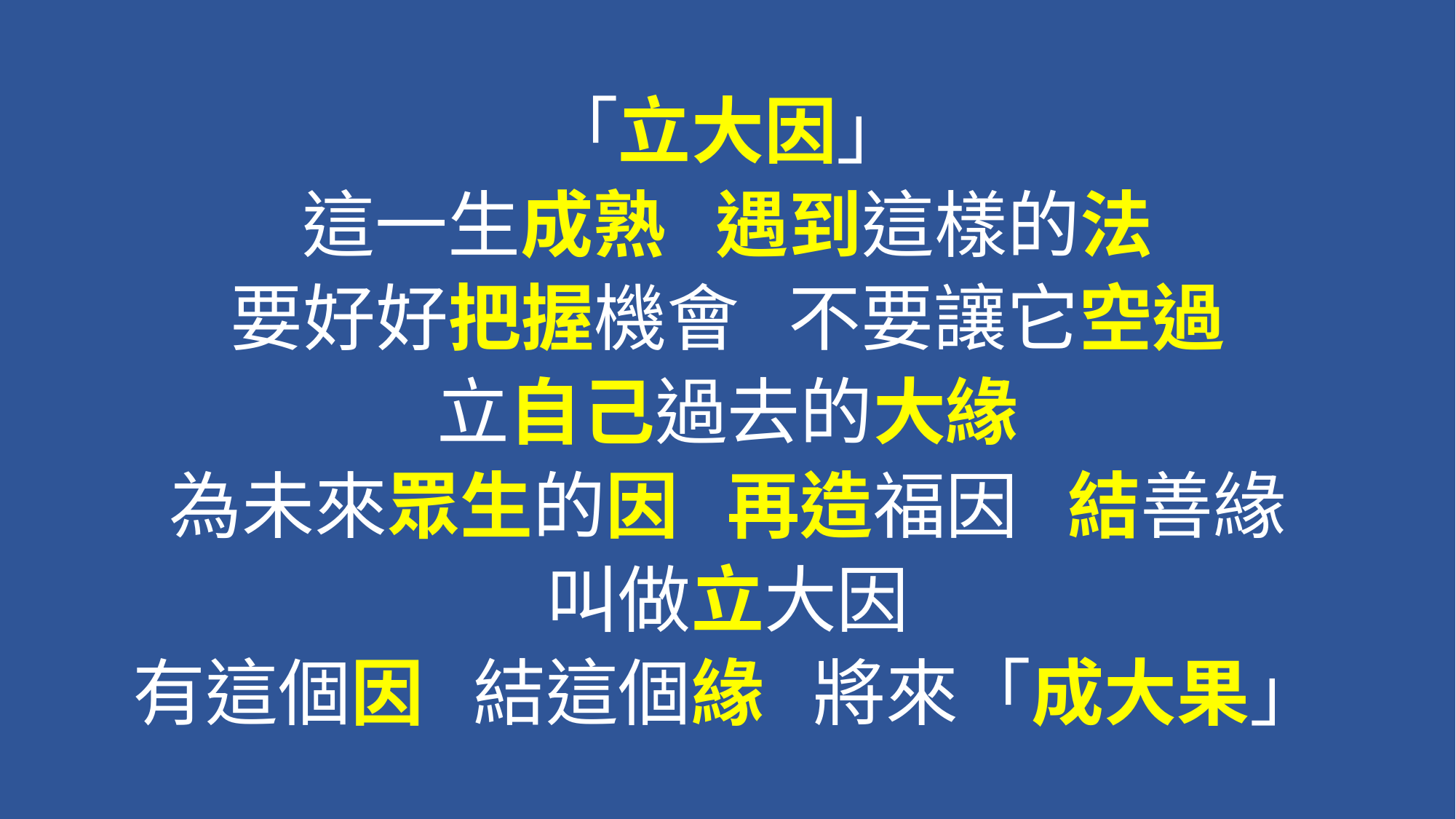

#
「立大因」
這一生成熟   遇到這樣的法
要好好把握機會   不要讓它空過
立自己過去的大緣
為未來眾生的因   再造福因   結善緣
叫做立大因
有這個因   結這個緣   將來「成大果」